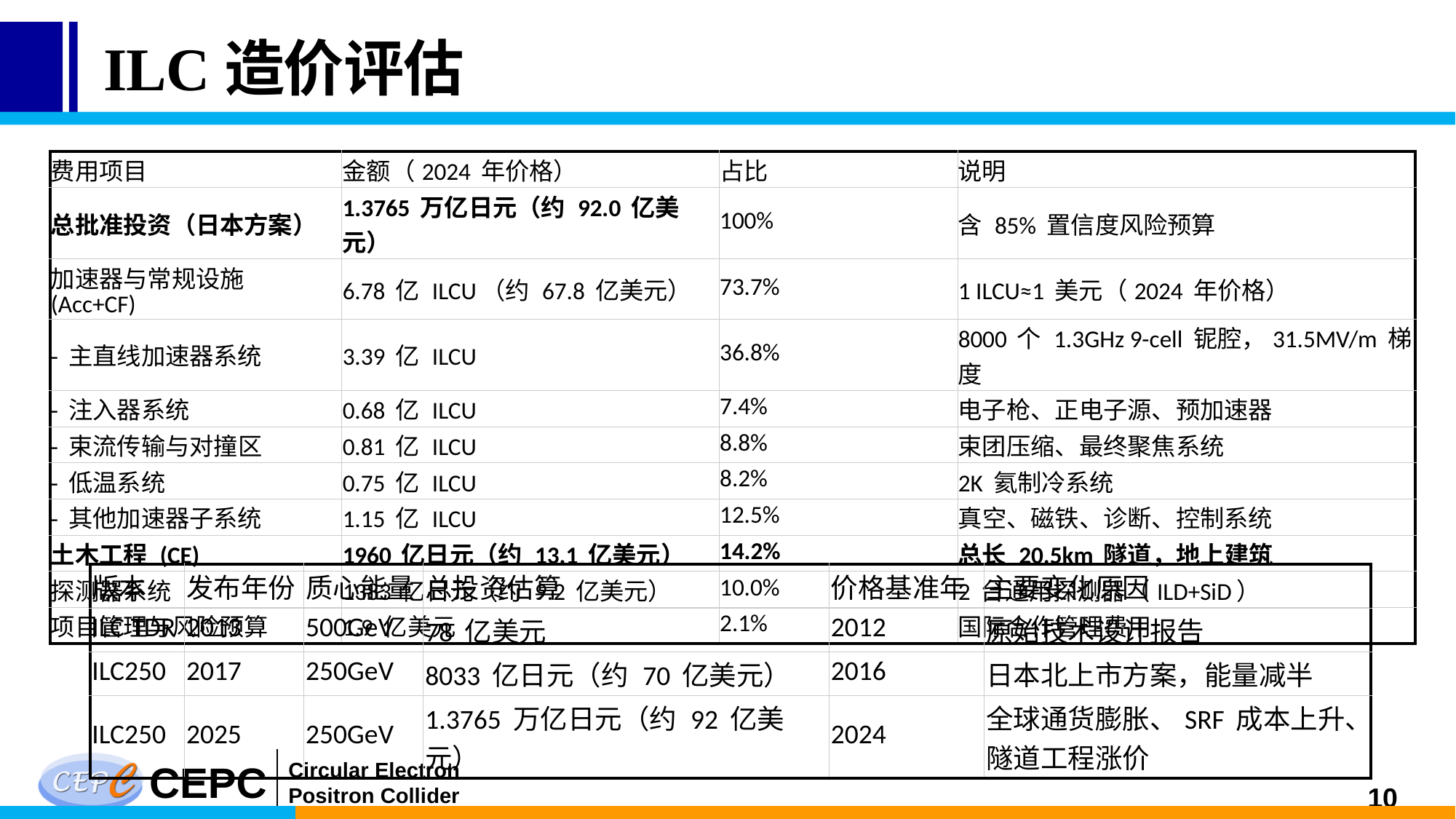

# ILC造价评估
| 费用项目 | 金额（2024 年价格） | 占比 | 说明 |
| --- | --- | --- | --- |
| 总批准投资（日本方案） | 1.3765 万亿日元（约 92.0 亿美元） | 100% | 含 85% 置信度风险预算 |
| 加速器与常规设施 (Acc+CF) | 6.78 亿 ILCU（约 67.8 亿美元） | 73.7% | 1 ILCU≈1 美元（2024 年价格） |
| - 主直线加速器系统 | 3.39 亿 ILCU | 36.8% | 8000 个 1.3GHz 9-cell 铌腔，31.5MV/m 梯度 |
| - 注入器系统 | 0.68 亿 ILCU | 7.4% | 电子枪、正电子源、预加速器 |
| - 束流传输与对撞区 | 0.81 亿 ILCU | 8.8% | 束团压缩、最终聚焦系统 |
| - 低温系统 | 0.75 亿 ILCU | 8.2% | 2K 氦制冷系统 |
| - 其他加速器子系统 | 1.15 亿 ILCU | 12.5% | 真空、磁铁、诊断、控制系统 |
| 土木工程 (CE) | 1960 亿日元（约 13.1 亿美元） | 14.2% | 总长 20.5km 隧道，地上建筑 |
| 探测器系统 | 1383 亿日元（约 9.2 亿美元） | 10.0% | 2 台通用探测器（ILD+SiD） |
| 项目管理与风险预算 | 1.9 亿美元 | 2.1% | 国际合作管理费用 |
| 版本 | 发布年份 | 质心能量 | 总投资估算 | 价格基准年 | 主要变化原因 |
| --- | --- | --- | --- | --- | --- |
| ILC TDR | 2013 | 500GeV | 78 亿美元 | 2012 | 原始技术设计报告 |
| ILC250 | 2017 | 250GeV | 8033 亿日元（约 70 亿美元） | 2016 | 日本北上市方案，能量减半 |
| ILC250 | 2025 | 250GeV | 1.3765 万亿日元（约 92 亿美元） | 2024 | 全球通货膨胀、SRF 成本上升、隧道工程涨价 |